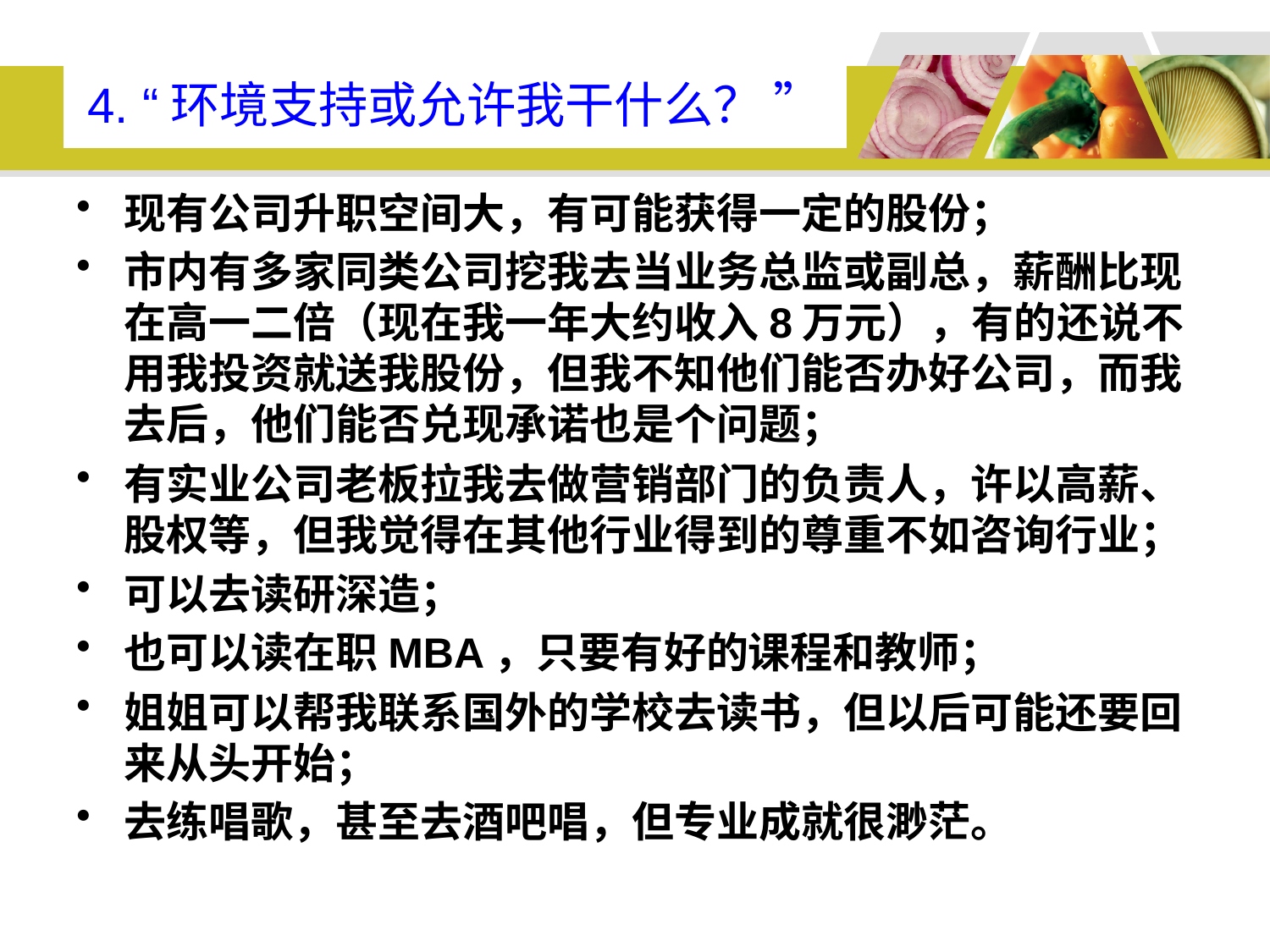

# 4. “环境支持或允许我干什么？ ”
现有公司升职空间大，有可能获得一定的股份；
市内有多家同类公司挖我去当业务总监或副总，薪酬比现在高一二倍（现在我一年大约收入8万元），有的还说不用我投资就送我股份，但我不知他们能否办好公司，而我去后，他们能否兑现承诺也是个问题；
有实业公司老板拉我去做营销部门的负责人，许以高薪、股权等，但我觉得在其他行业得到的尊重不如咨询行业；
可以去读研深造；
也可以读在职MBA，只要有好的课程和教师；
姐姐可以帮我联系国外的学校去读书，但以后可能还要回来从头开始；
去练唱歌，甚至去酒吧唱，但专业成就很渺茫。